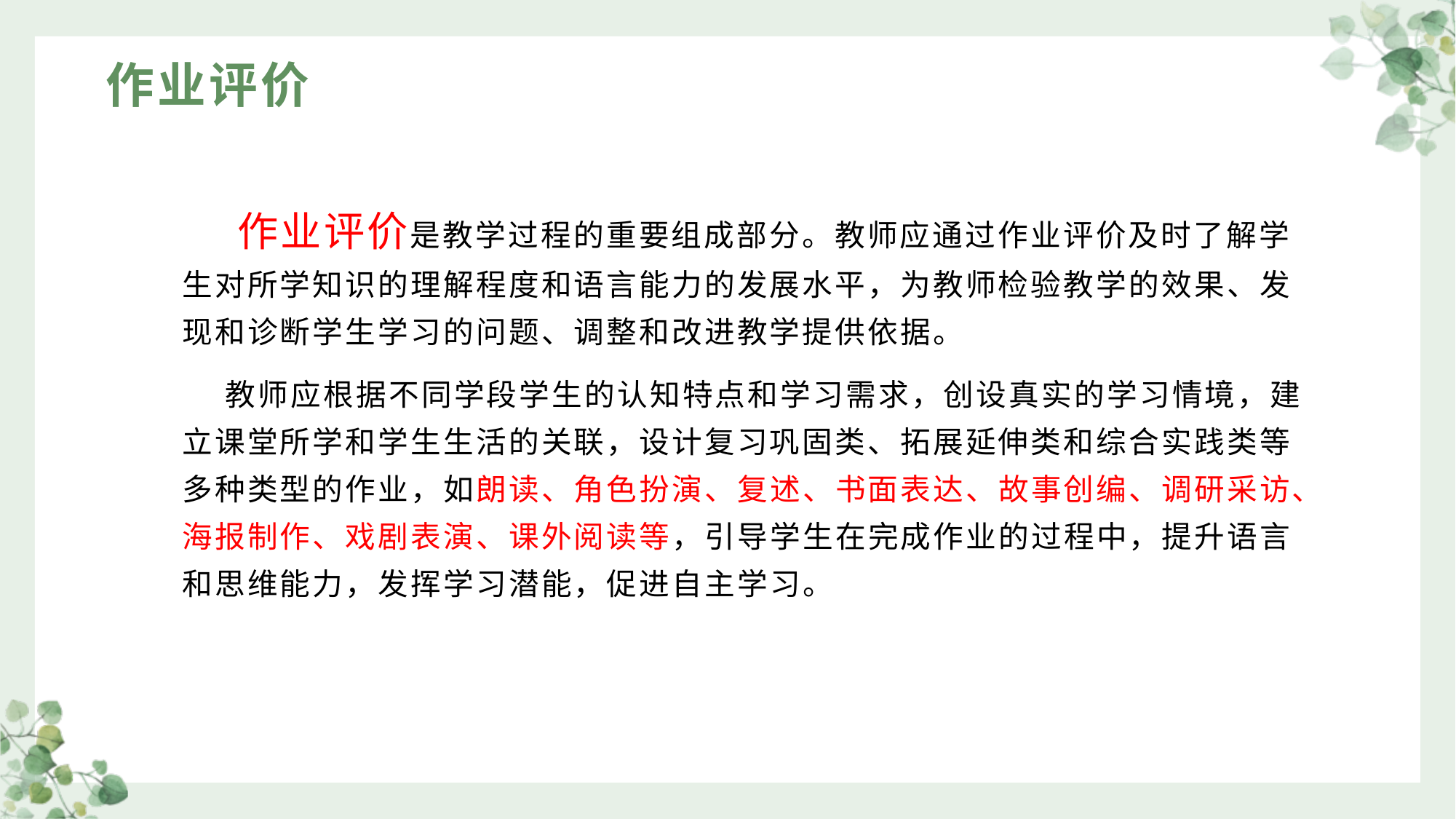

# 作业评价
    作业评价是教学过程的重要组成部分。教师应通过作业评价及时了解学生对所学知识的理解程度和语言能力的发展水平，为教师检验教学的效果、发现和诊断学生学习的问题、调整和改进教学提供依据。
    教师应根据不同学段学生的认知特点和学习需求，创设真实的学习情境，建立课堂所学和学生生活的关联，设计复习巩固类、拓展延伸类和综合实践类等多种类型的作业，如朗读、角色扮演、复述、书面表达、故事创编、调研采访、海报制作、戏剧表演、课外阅读等，引导学生在完成作业的过程中，提升语言和思维能力，发挥学习潜能，促进自主学习。